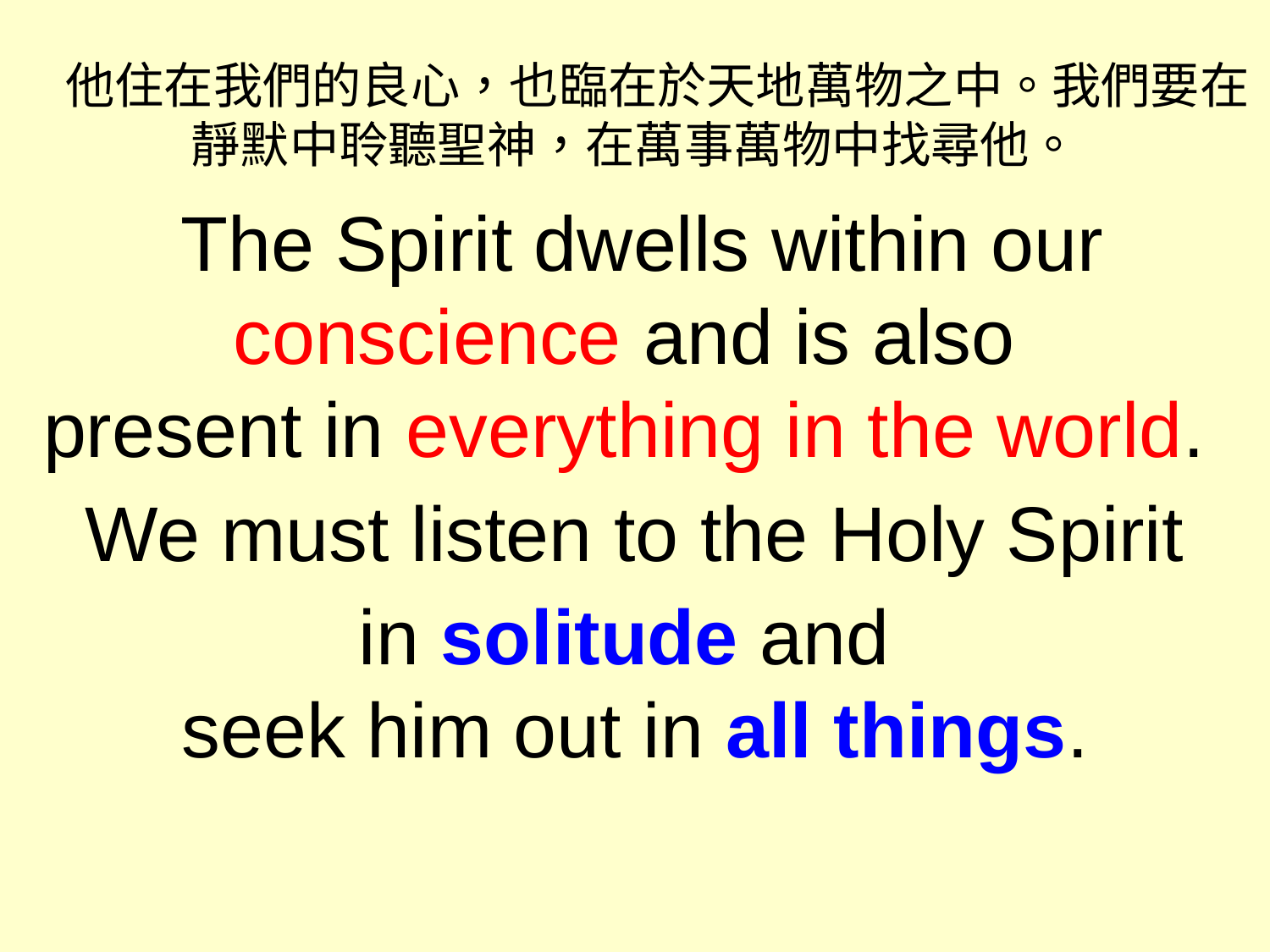

他住在我們的良心，也臨在於天地萬物之中。我們要在靜默中聆聽聖神，在萬事萬物中找尋他。
 The Spirit dwells within our conscience and is also
present in everything in the world.
 We must listen to the Holy Spirit
in solitude and
seek him out in all things.